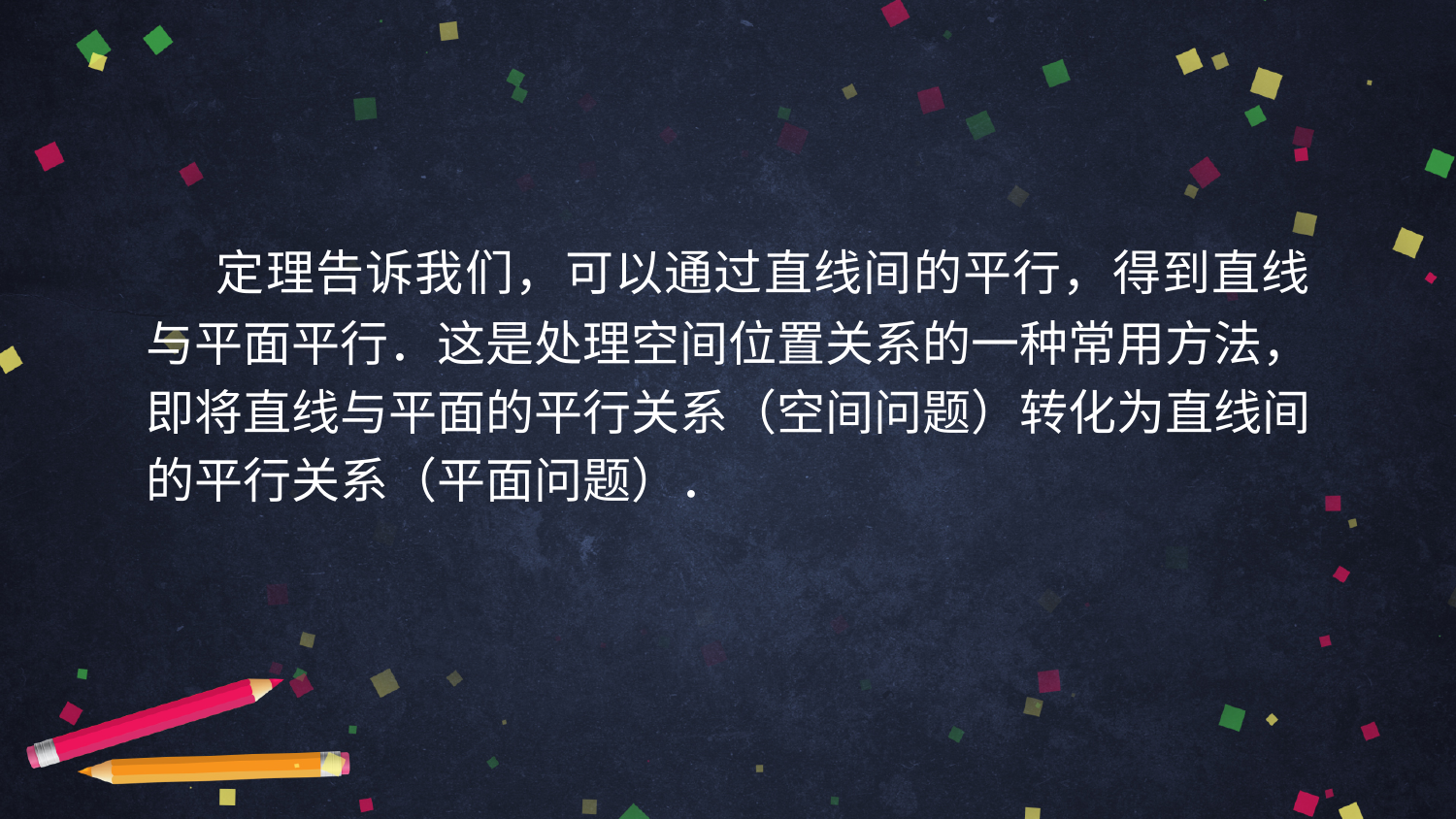

定理告诉我们，可以通过直线间的平行，得到直线与平面平行．这是处理空间位置关系的一种常用方法，即将直线与平面的平行关系（空间问题）转化为直线间的平行关系（平面问题）．